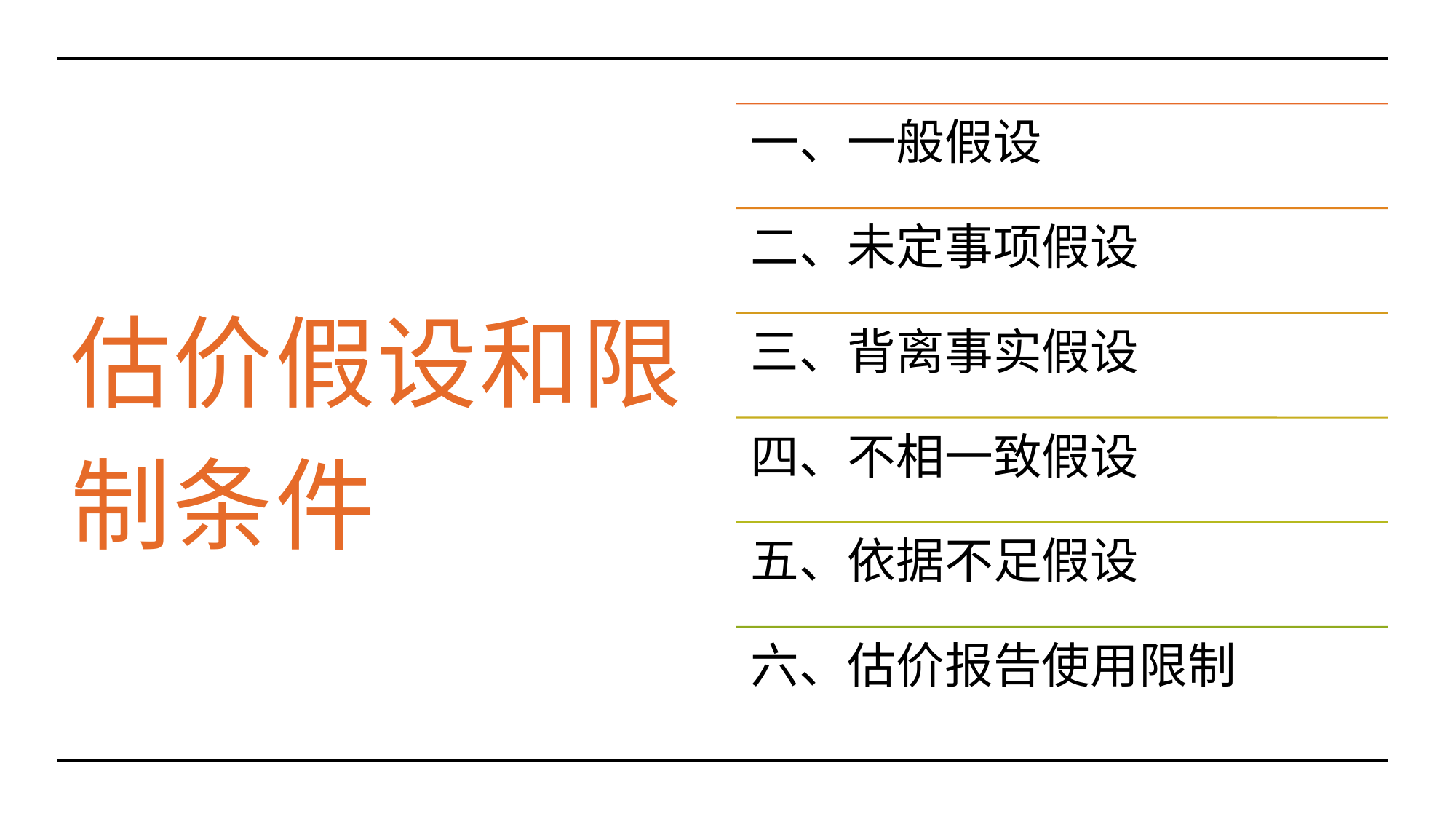

一、一般假设
二、未定事项假设
三、背离事实假设
四、不相一致假设
五、依据不足假设
六、估价报告使用限制
# 估价假设和限制条件